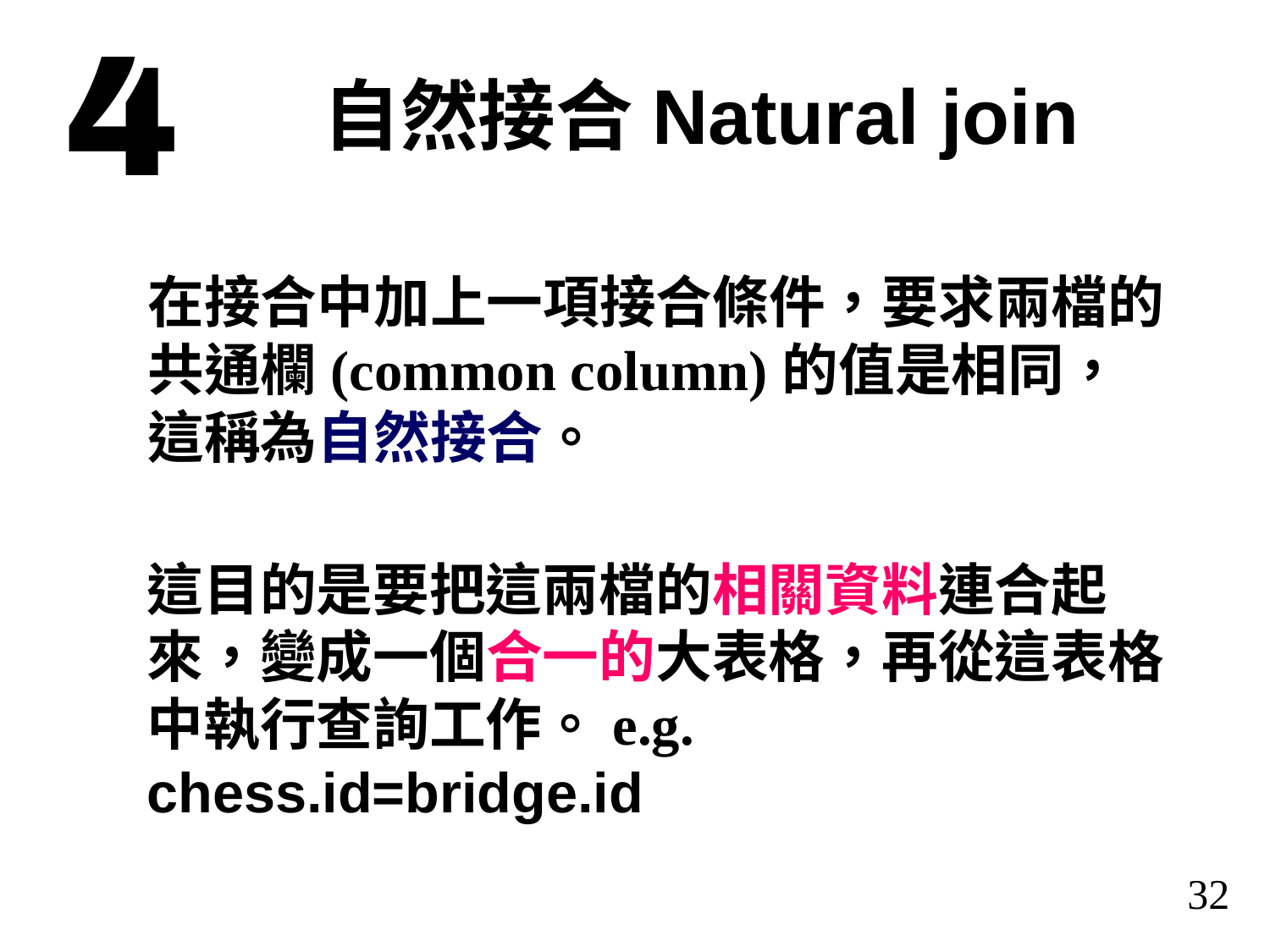

4
自然接合Natural join

在接合中加上一項接合條件，要求兩檔的共通欄(common column)的值是相同，這稱為自然接合。

這目的是要把這兩檔的相關資料連合起來，變成一個合一的大表格，再從這表格中執行查詢工作。e.g. chess.id=bridge.id
32